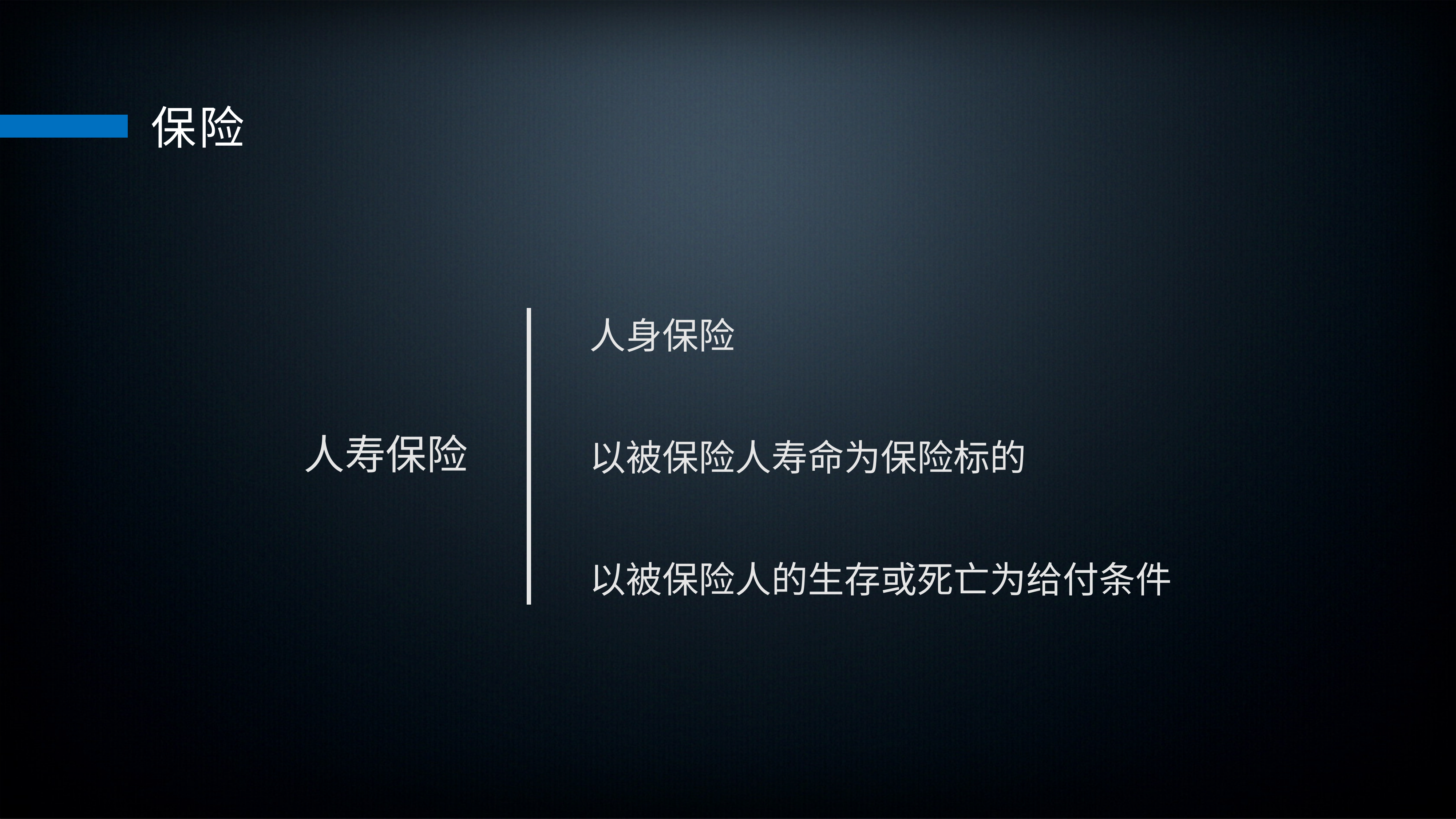

保险

人身保险
人寿保险
以被保险人寿命为保险标的
以被保险人的生存或死亡为给付条件